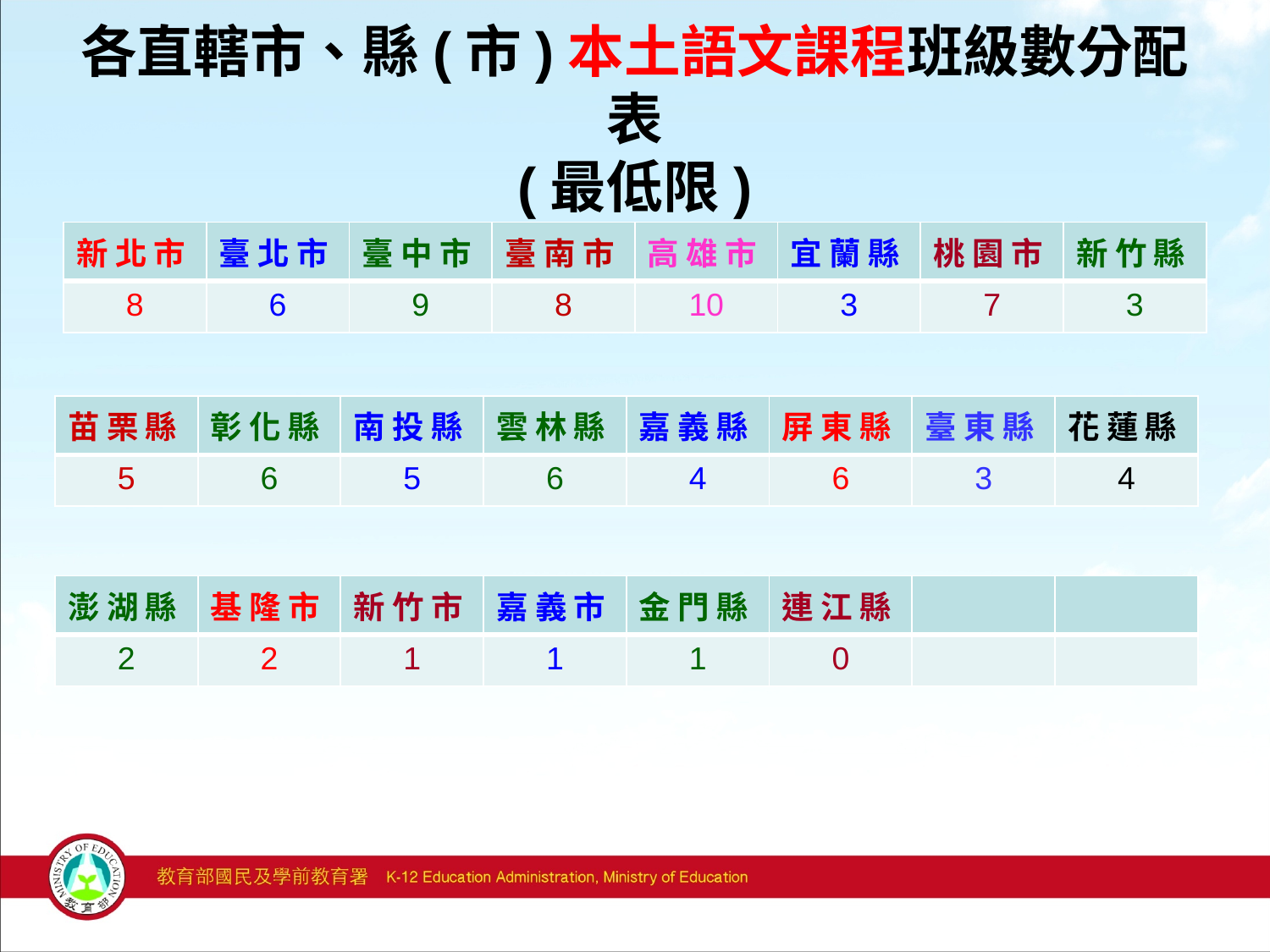

# 各直轄市、縣(市)本土語文課程班級數分配表 (最低限)
| 新 北 市 | 臺 北 市 | 臺 中 市 | 臺 南 市 | 高 雄 市 | 宜 蘭 縣 | 桃 園 市 | 新 竹 縣 |
| --- | --- | --- | --- | --- | --- | --- | --- |
| 8 | 6 | 9 | 8 | 10 | 3 | 7 | 3 |
| 苗 栗 縣 | 彰 化 縣 | 南 投 縣 | 雲 林 縣 | 嘉 義 縣 | 屏 東 縣 | 臺 東 縣 | 花 蓮 縣 |
| --- | --- | --- | --- | --- | --- | --- | --- |
| 5 | 6 | 5 | 6 | 4 | 6 | 3 | 4 |
| 澎 湖 縣 | 基 隆 市 | 新 竹 市 | 嘉 義 市 | 金 門 縣 | 連 江 縣 |  |  |
| --- | --- | --- | --- | --- | --- | --- | --- |
| 2 | 2 | 1 | 1 | 1 | 0 |  |  |